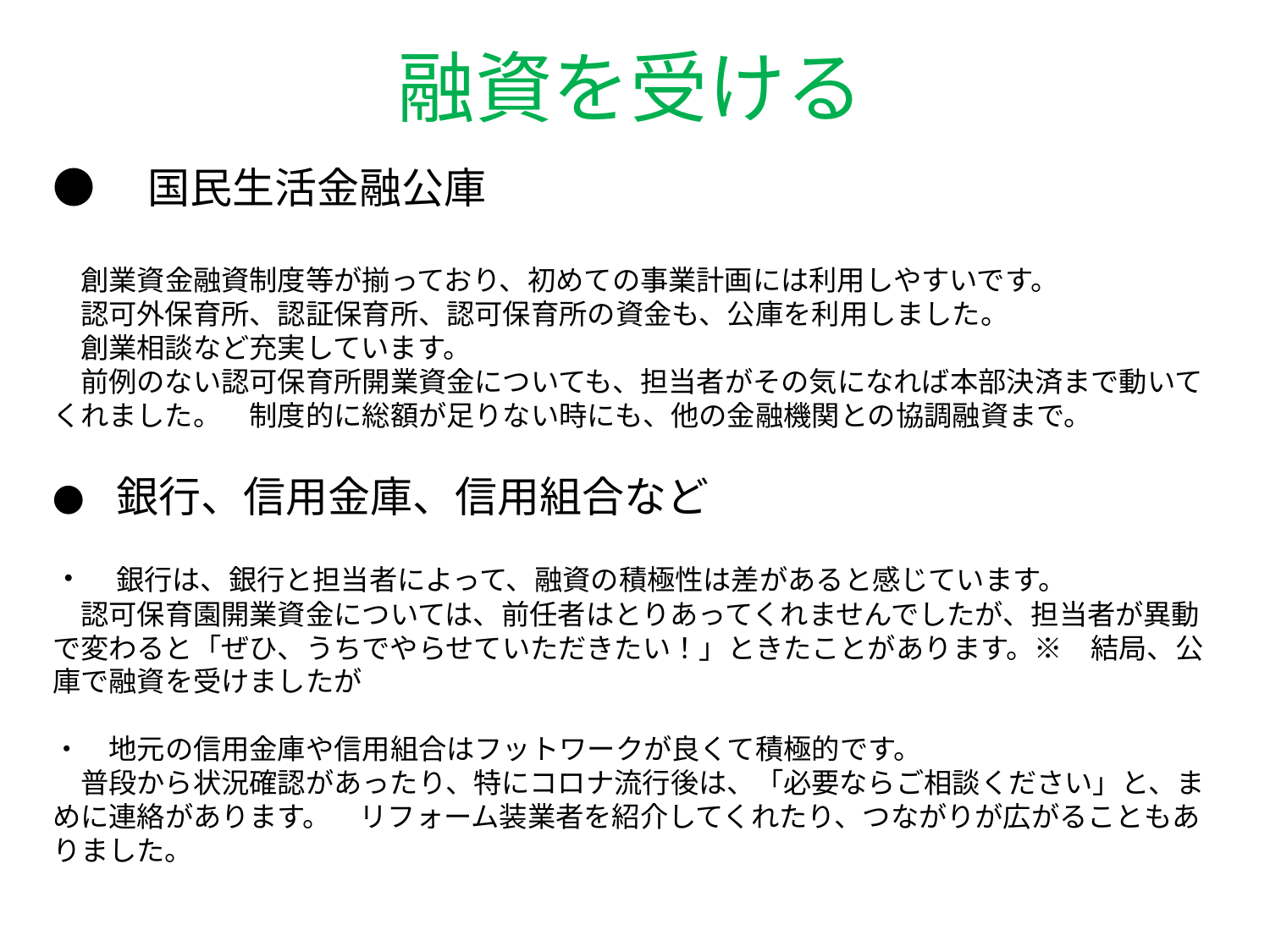

融資を受ける
# ●　国民生活金融公庫 　創業資金融資制度等が揃っており、初めての事業計画には利用しやすいです。 　認可外保育所、認証保育所、認可保育所の資金も、公庫を利用しました。 　創業相談など充実しています。 　前例のない認可保育所開業資金についても、担当者がその気になれば本部決済まで動いてくれました。　制度的に総額が足りない時にも、他の金融機関との協調融資まで。 ●　銀行、信用金庫、信用組合など 　 ・　銀行は、銀行と担当者によって、融資の積極性は差があると感じています。 　認可保育園開業資金については、前任者はとりあってくれませんでしたが、担当者が異動で変わると「ぜひ、うちでやらせていただきたい！」ときたことがあります。※　結局、公庫で融資を受けましたが ・　地元の信用金庫や信用組合はフットワークが良くて積極的です。 　普段から状況確認があったり、特にコロナ流行後は、「必要ならご相談ください」と、まめに連絡があります。　リフォーム装業者を紹介してくれたり、つながりが広がることもありました。